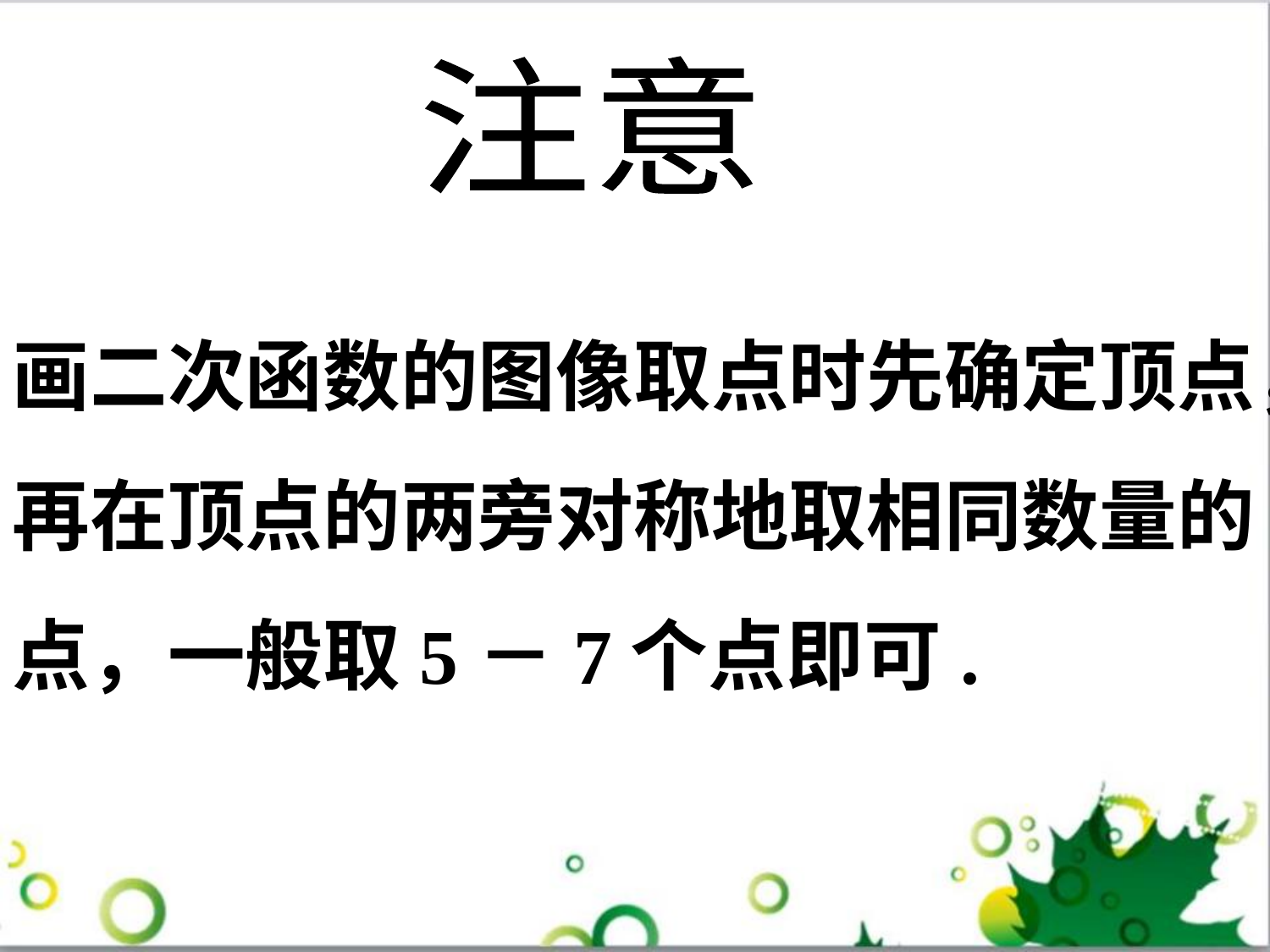

注意
画二次函数的图像取点时先确定顶点，再在顶点的两旁对称地取相同数量的点，一般取5－7个点即可.